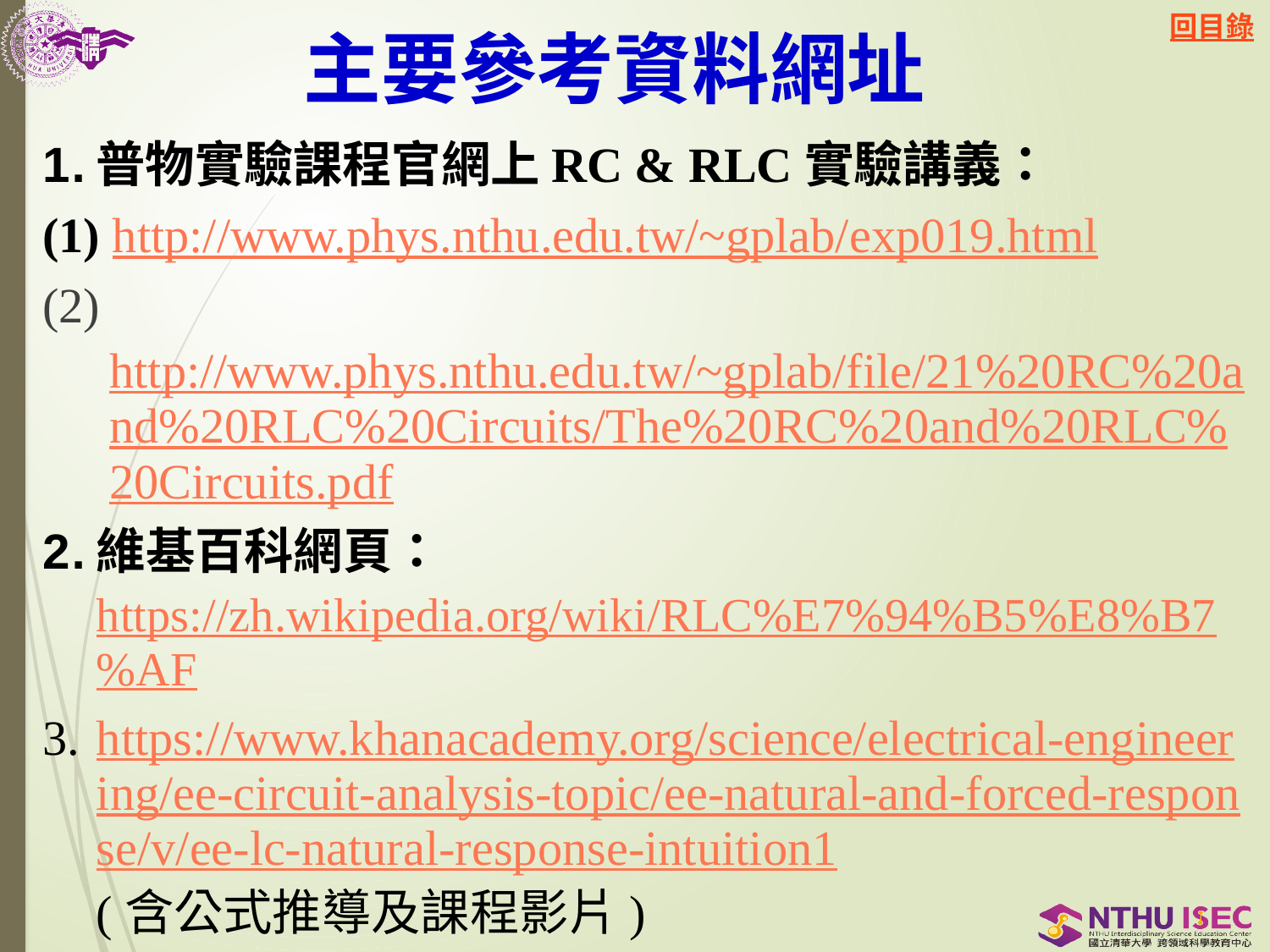

# 主要參考資料網址
普物實驗課程官網上RC & RLC實驗講義：
(1) http://www.phys.nthu.edu.tw/~gplab/exp019.html
(2)http://www.phys.nthu.edu.tw/~gplab/file/21%20RC%20and%20RLC%20Circuits/The%20RC%20and%20RLC%20Circuits.pdf
維基百科網頁：https://zh.wikipedia.org/wiki/RLC%E7%94%B5%E8%B7%AF
https://www.khanacademy.org/science/electrical-engineering/ee-circuit-analysis-topic/ee-natural-and-forced-response/v/ee-lc-natural-response-intuition1(含公式推導及課程影片)
https://ngsir.netfirms.com/chinesehtm/RLC.htm
大學普物課本相關章節